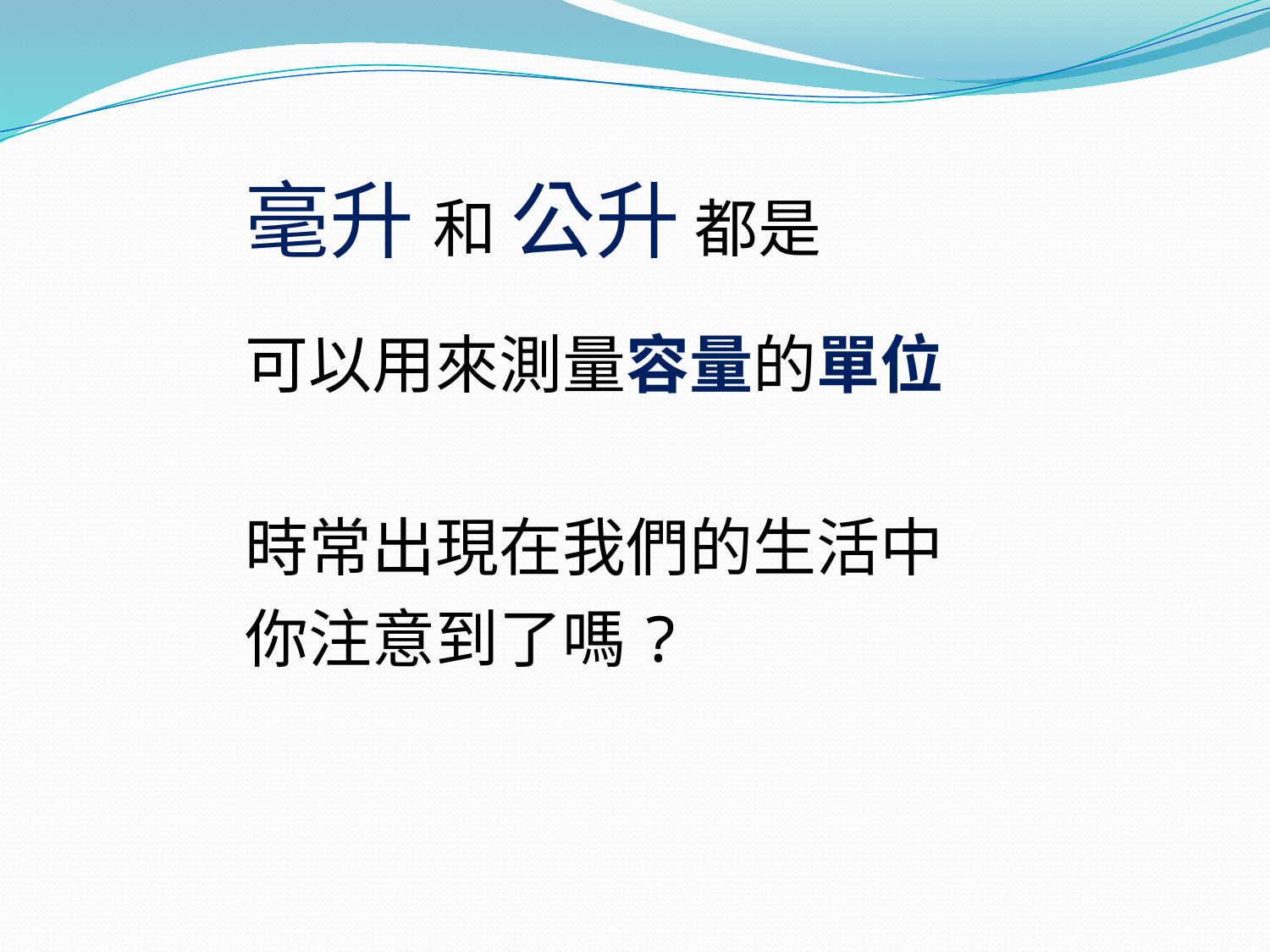

毫升 和 公升 都是

可以用來測量容量的單位

時常出現在我們的生活中
你注意到了嗎?